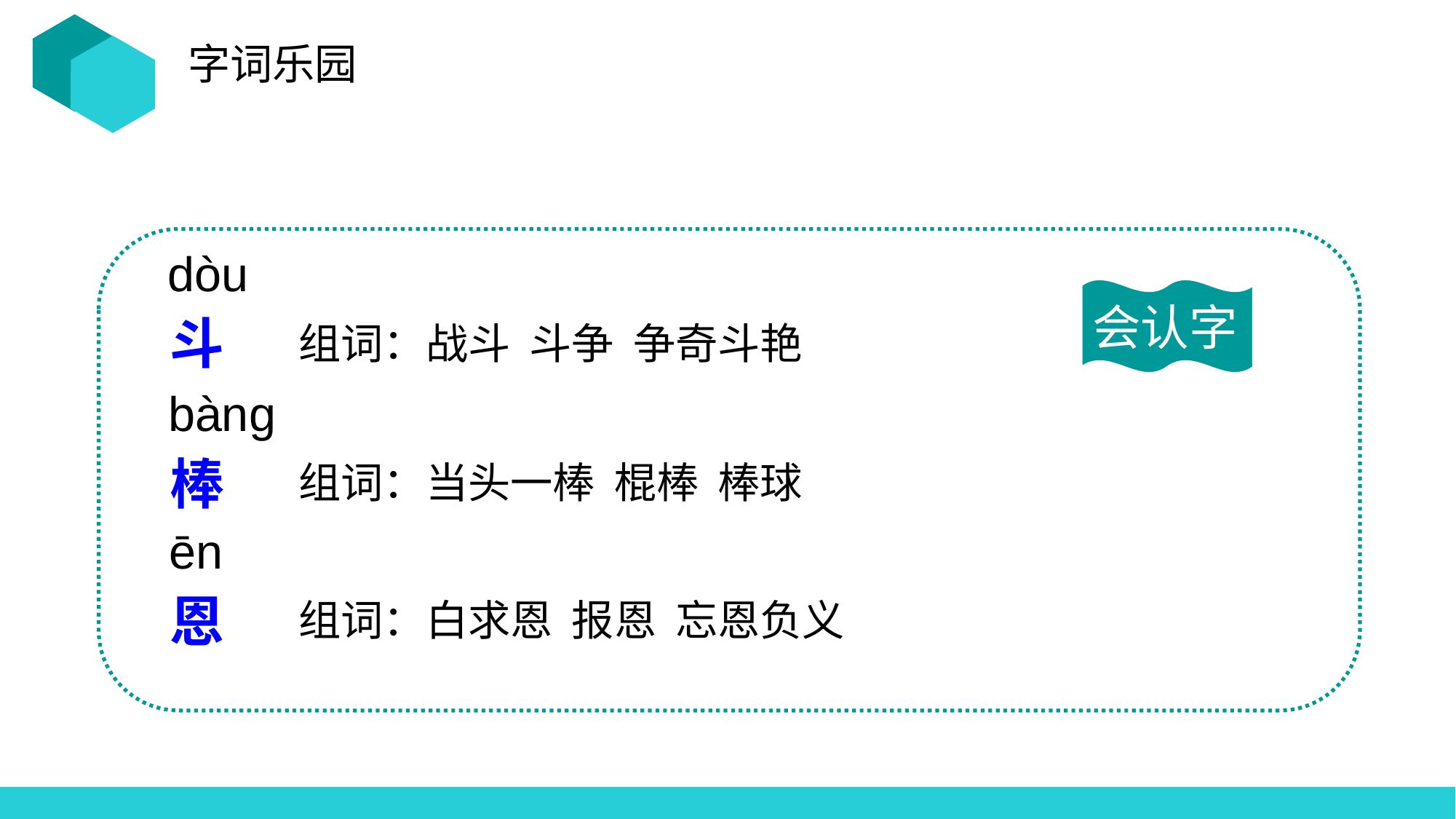

字词乐园

dòu
会认字
斗
组词：战斗  斗争  争奇斗艳
bànɡ
棒
组词：当头一棒  棍棒  棒球
ēn
恩
组词：白求恩  报恩  忘恩负义